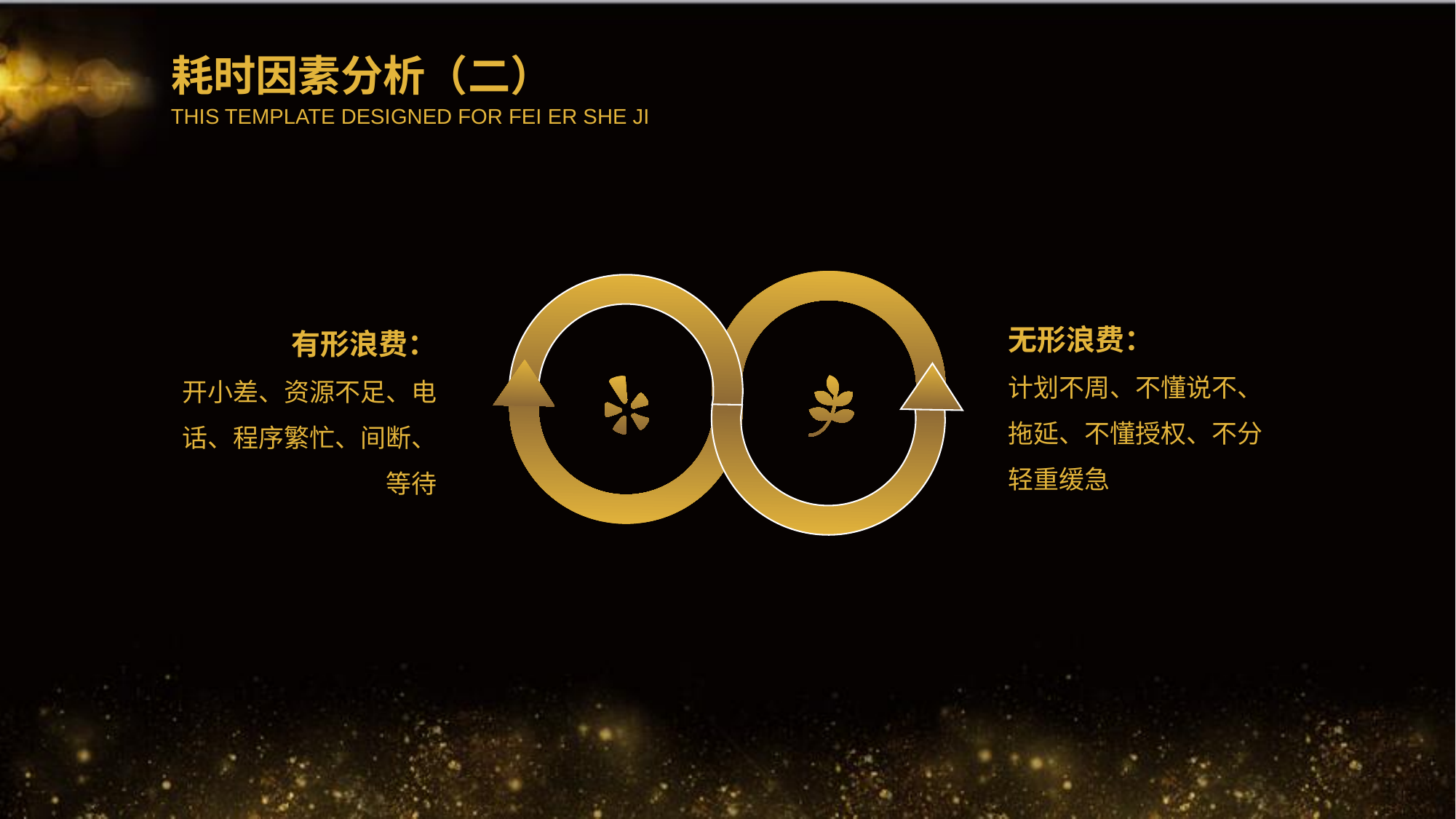

耗时因素分析（二）
THIS TEMPLATE DESIGNED FOR FEI ER SHE JI

无形浪费：
计划不周、不懂说不、拖延、不懂授权、不分轻重缓急
有形浪费：
开小差、资源不足、电话、程序繁忙、间断、等待